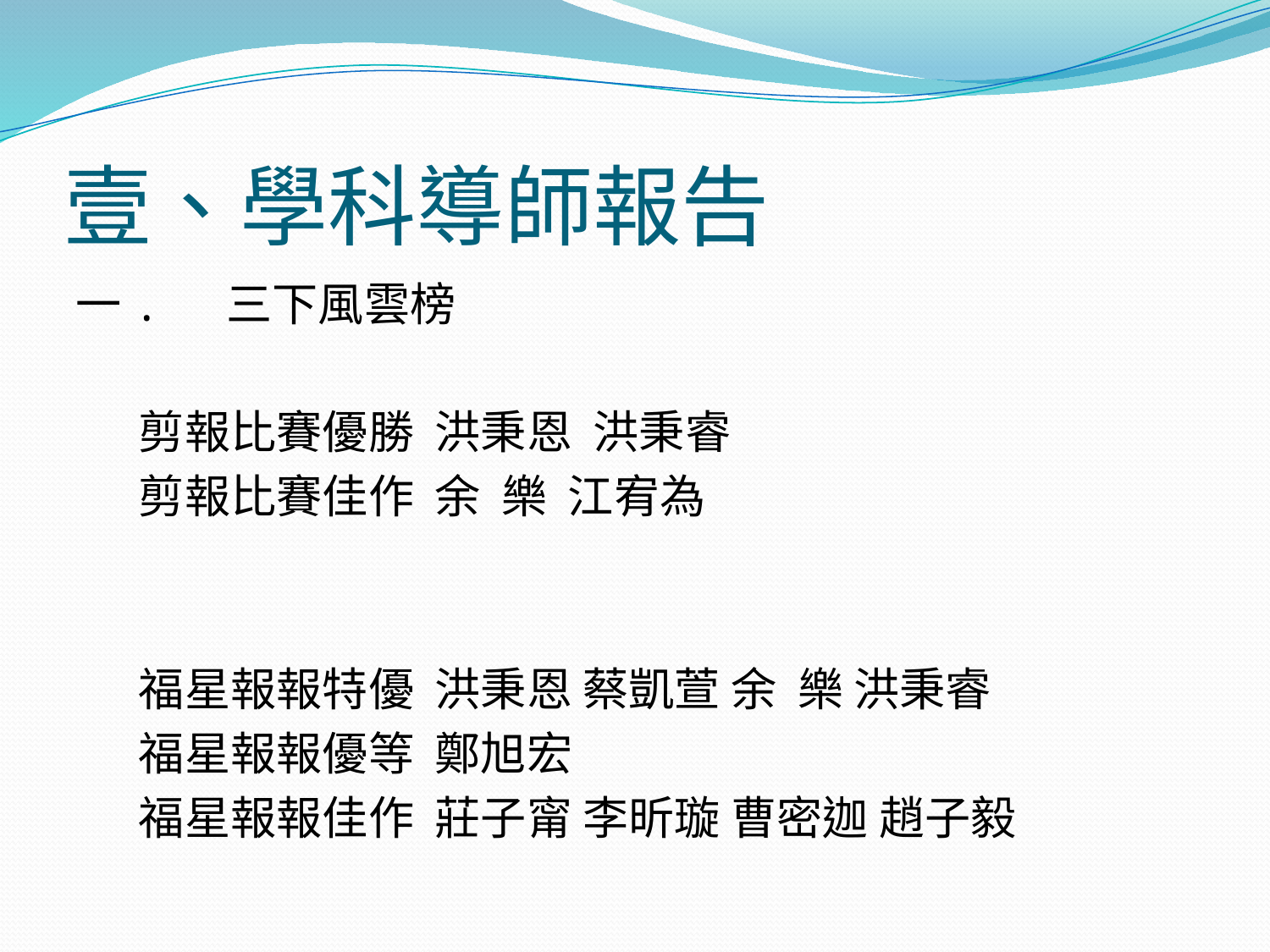

# 壹、學科導師報告
一.  三下風雲榜

     剪報比賽優勝  洪秉恩  洪秉睿
     剪報比賽佳作  余  樂  江宥為

     福星報報特優  洪秉恩 蔡凱萱 余  樂 洪秉睿
     福星報報優等  鄭旭宏
     福星報報佳作  莊子甯 李昕璇 曹密迦 趙子毅